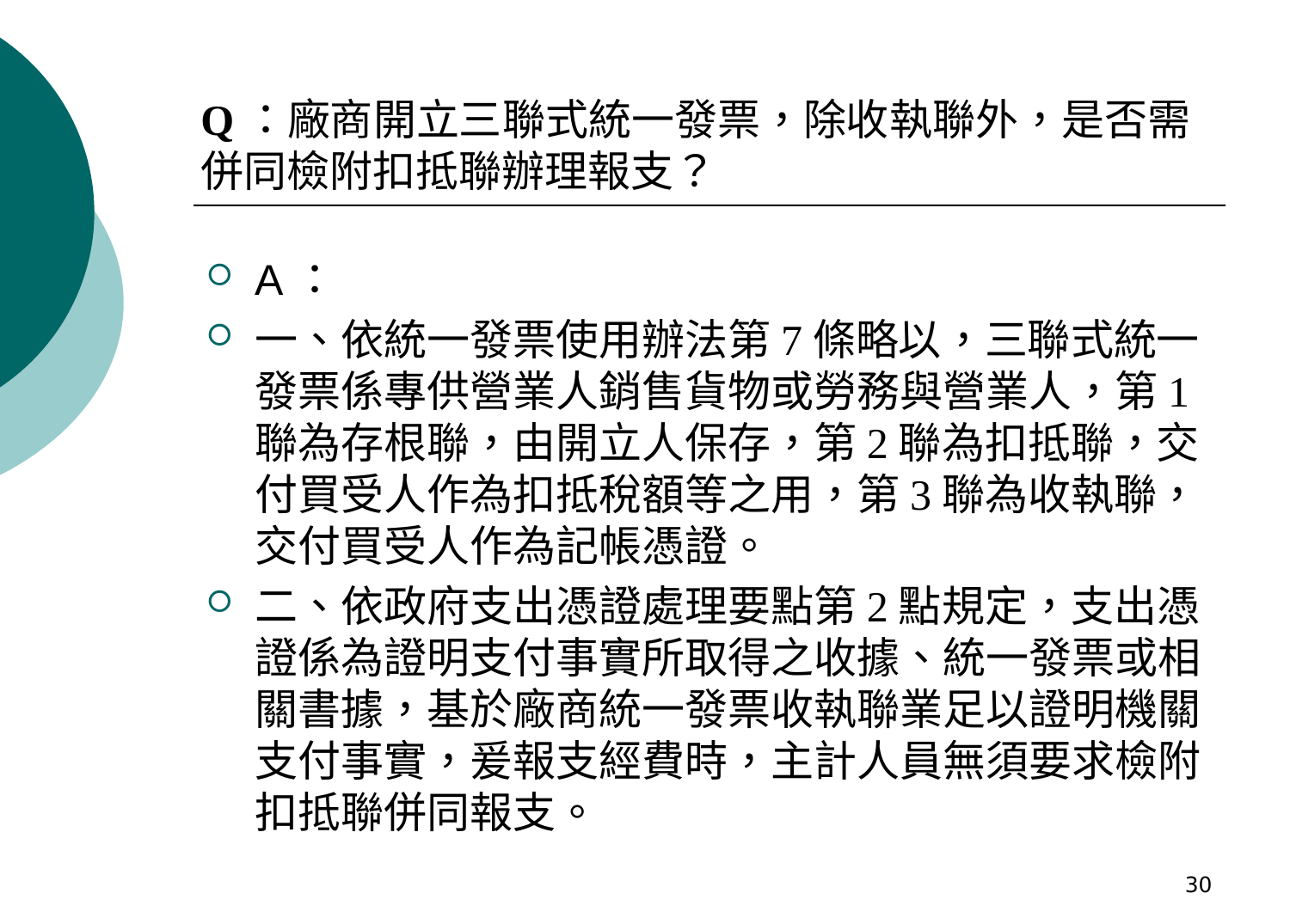

Q：廠商開立三聯式統一發票，除收執聯外，是否需併同檢附扣抵聯辦理報支？
A：
一、依統一發票使用辦法第7條略以，三聯式統一發票係專供營業人銷售貨物或勞務與營業人，第1聯為存根聯，由開立人保存，第2聯為扣抵聯，交付買受人作為扣抵稅額等之用，第3聯為收執聯，交付買受人作為記帳憑證。
二、依政府支出憑證處理要點第2點規定，支出憑證係為證明支付事實所取得之收據、統一發票或相關書據，基於廠商統一發票收執聯業足以證明機關支付事實，爰報支經費時，主計人員無須要求檢附扣抵聯併同報支。

30